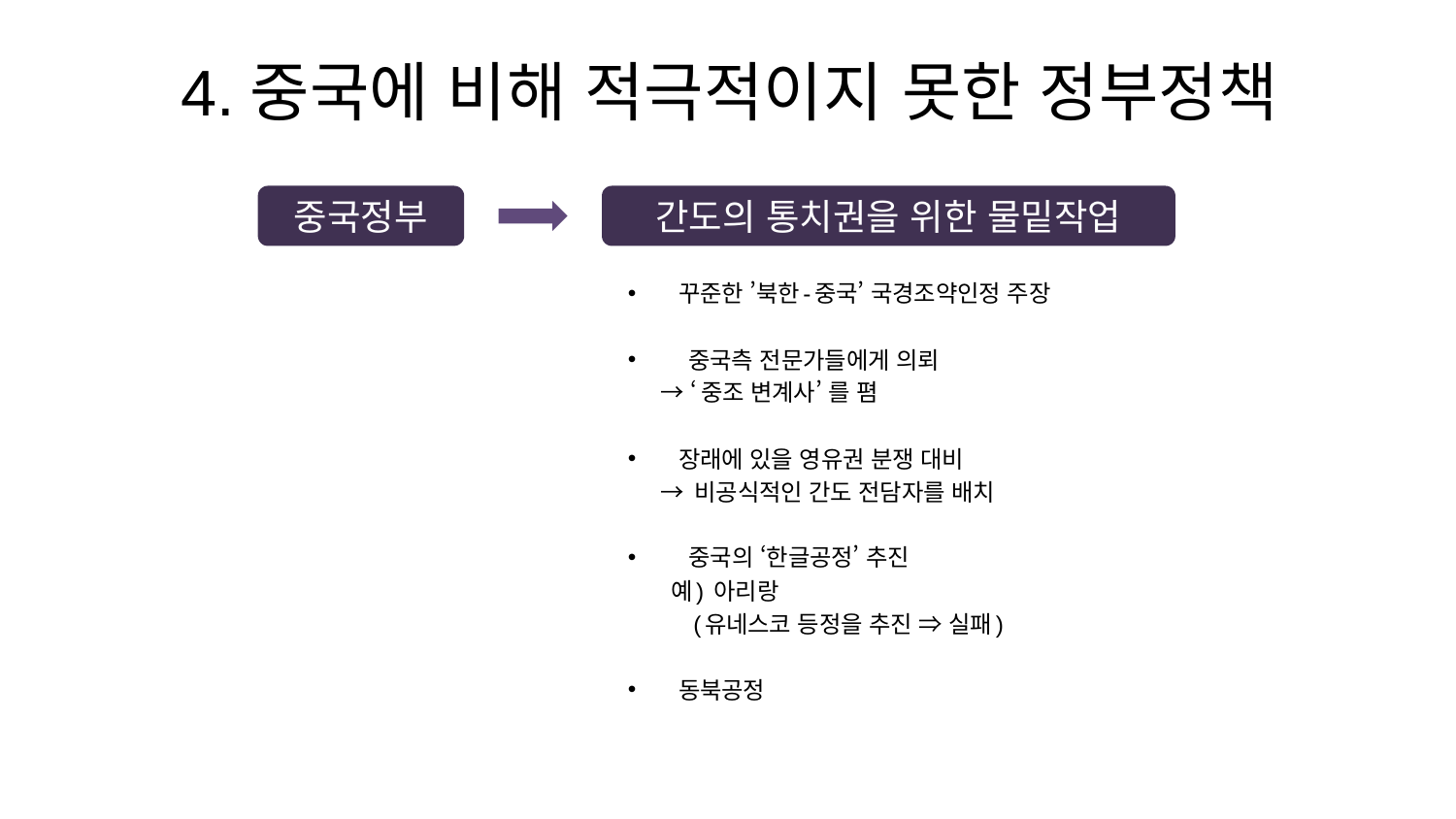

# 4.중국에 비해 적극적이지 못한 정부정책
중국정부
간도의 통치권을 위한 물밑작업

꾸준한 ’북한-중국’ 국경조약인정 주장

 중국측 전문가들에게 의뢰
     → ‘중조 변계사’ 를 폄

장래에 있을 영유권 분쟁 대비
     → 비공식적인 간도 전담자를 배치

 중국의 ‘한글공정’ 추진
      예) 아리랑
          (유네스코 등정을 추진 ⇒ 실패)

동북공정